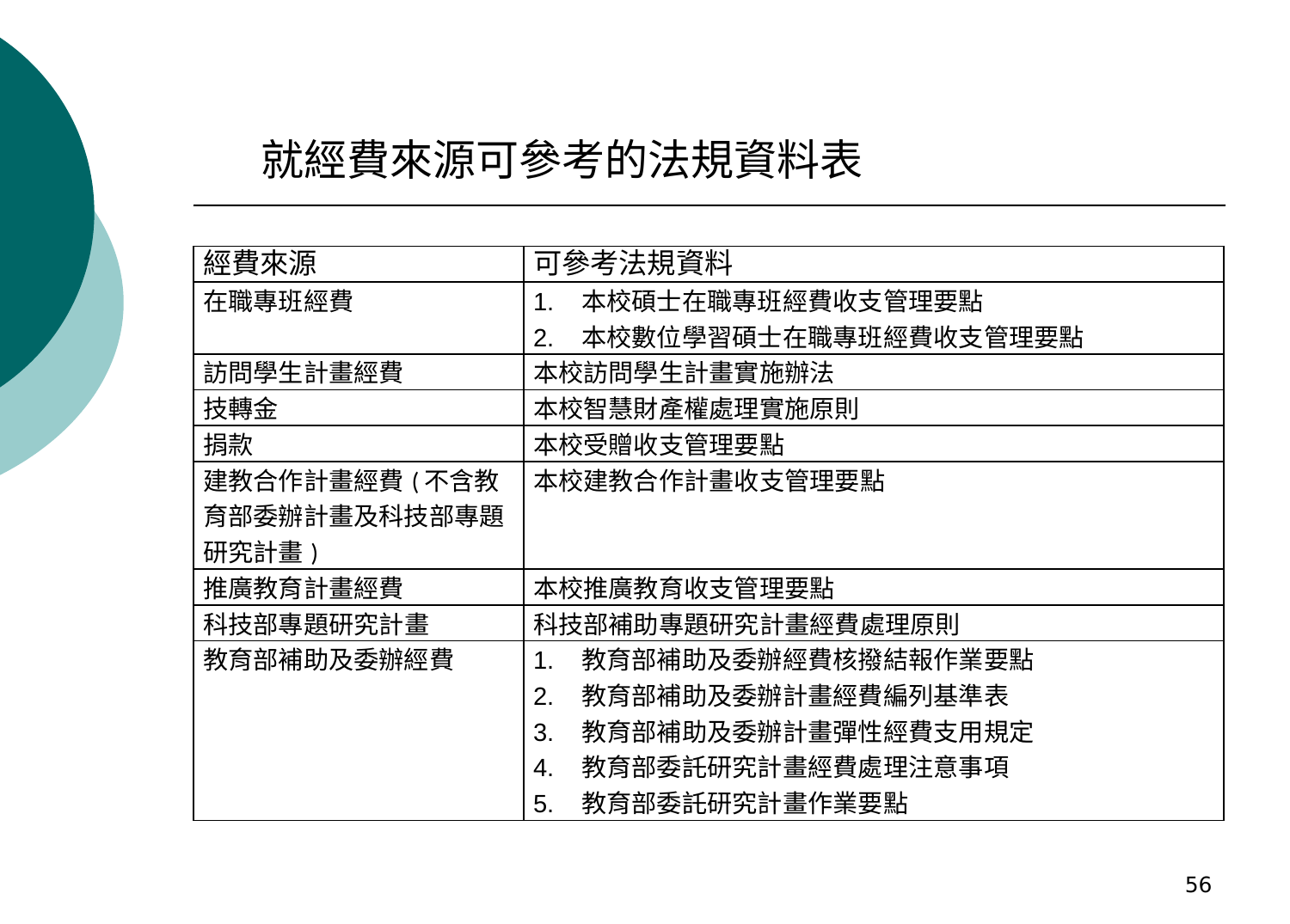

就經費來源可參考的法規資料表
| 經費來源 | 可參考法規資料 |
| --- | --- |
| 在職專班經費 | 本校碩士在職專班經費收支管理要點 本校數位學習碩士在職專班經費收支管理要點 |
| 訪問學生計畫經費 | 本校訪問學生計畫實施辦法 |
| 技轉金 | 本校智慧財產權處理實施原則 |
| 捐款 | 本校受贈收支管理要點 |
| 建教合作計畫經費(不含教育部委辦計畫及科技部專題研究計畫) | 本校建教合作計畫收支管理要點 |
| 推廣教育計畫經費 | 本校推廣教育收支管理要點 |
| 科技部專題研究計畫 | 科技部補助專題研究計畫經費處理原則 |
| 教育部補助及委辦經費 | 教育部補助及委辦經費核撥結報作業要點 教育部補助及委辦計畫經費編列基準表 教育部補助及委辦計畫彈性經費支用規定 教育部委託研究計畫經費處理注意事項 教育部委託研究計畫作業要點 |
56